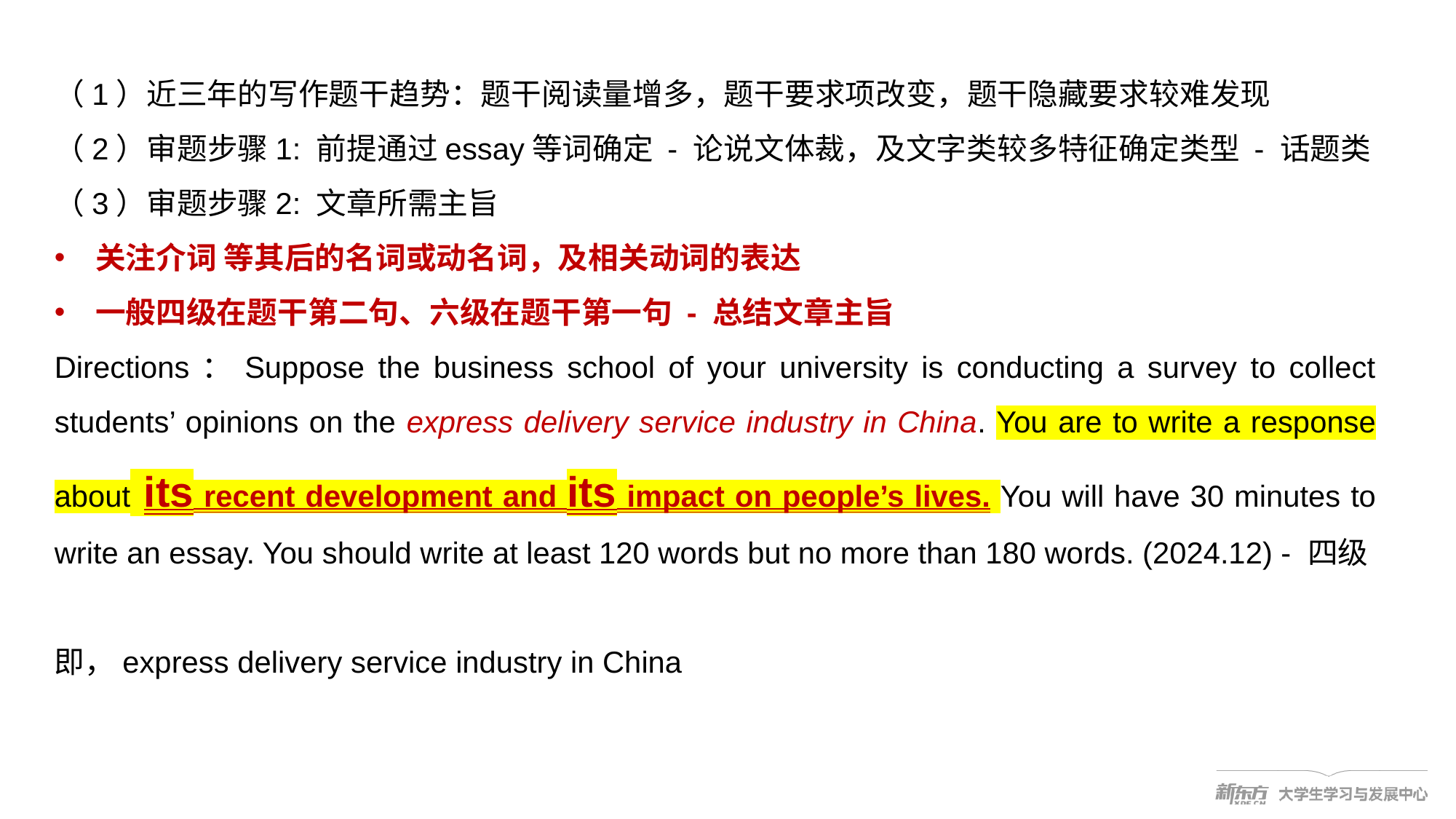

（1）近三年的写作题干趋势：题干阅读量增多，题干要求项改变，题干隐藏要求较难发现
（2）审题步骤1: 前提通过essay等词确定 - 论说文体裁，及文字类较多特征确定类型 - 话题类
（3）审题步骤2: 文章所需主旨
关注介词 等其后的名词或动名词，及相关动词的表达
一般四级在题干第二句、六级在题干第一句 - 总结文章主旨
Directions：Suppose the business school of your university is conducting a survey to collect students’ opinions on the express delivery service industry in China. You are to write a response about its recent development and its impact on people’s lives. You will have 30 minutes to write an essay. You should write at least 120 words but no more than 180 words. (2024.12) - 四级

即，express delivery service industry in China